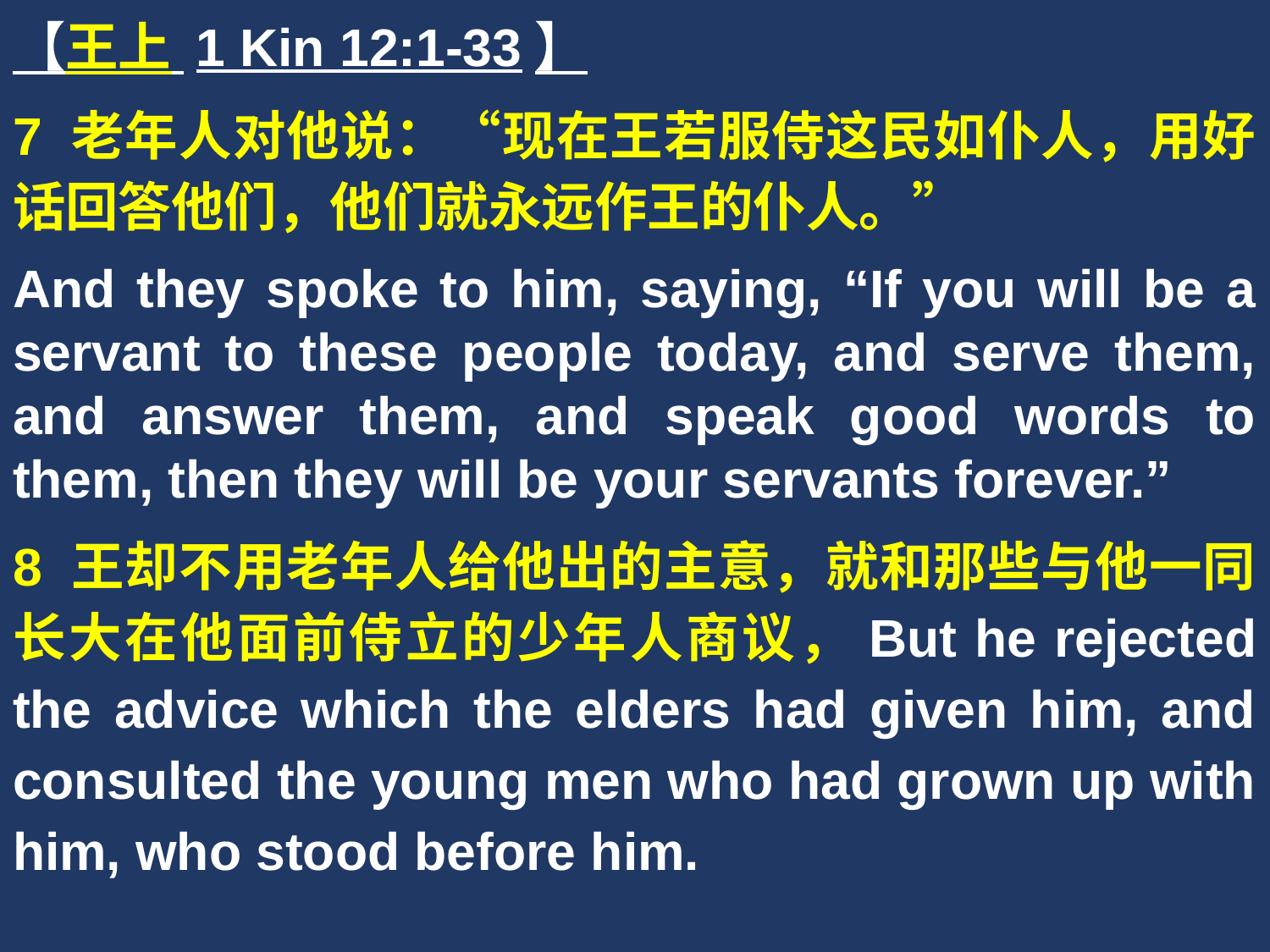

【王上 1 Kin 12:1-33】
7 老年人对他说：“现在王若服侍这民如仆人，用好话回答他们，他们就永远作王的仆人。”
And they spoke to him, saying, “If you will be a servant to these people today, and serve them, and answer them, and speak good words to them, then they will be your servants forever.”
8 王却不用老年人给他出的主意，就和那些与他一同长大在他面前侍立的少年人商议，But he rejected the advice which the elders had given him, and consulted the young men who had grown up with him, who stood before him.